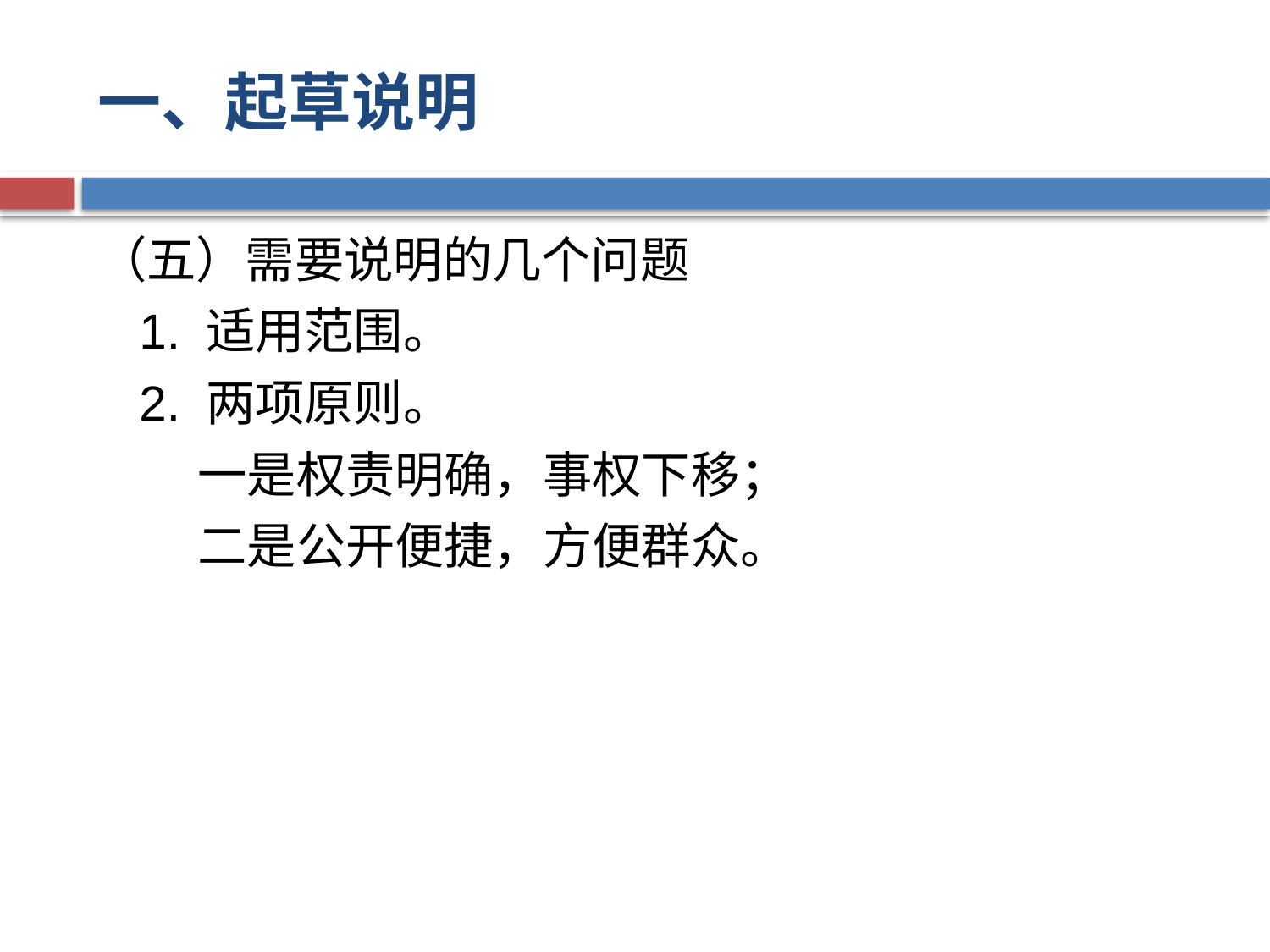

# 一、起草说明
（五）需要说明的几个问题
   1. 适用范围。
   2. 两项原则。
        一是权责明确，事权下移；
        二是公开便捷，方便群众。